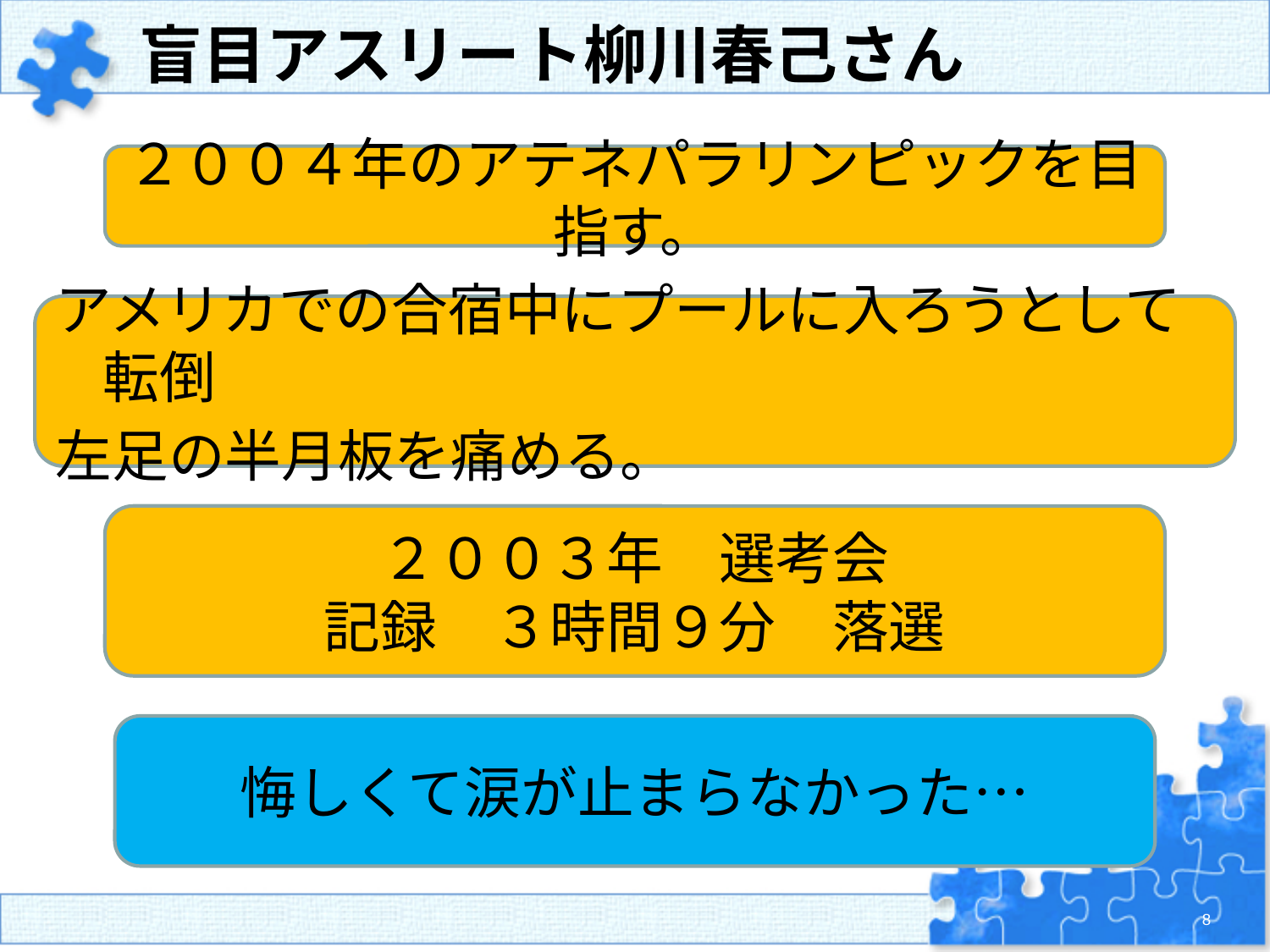

盲目アスリート柳川春己さん
２００４年のアテネパラリンピックを目指す。
アメリカでの合宿中にプールに入ろうとして転倒
左足の半月板を痛める。
２００３年　選考会
記録　３時間９分　落選
悔しくて涙が止まらなかった…
8